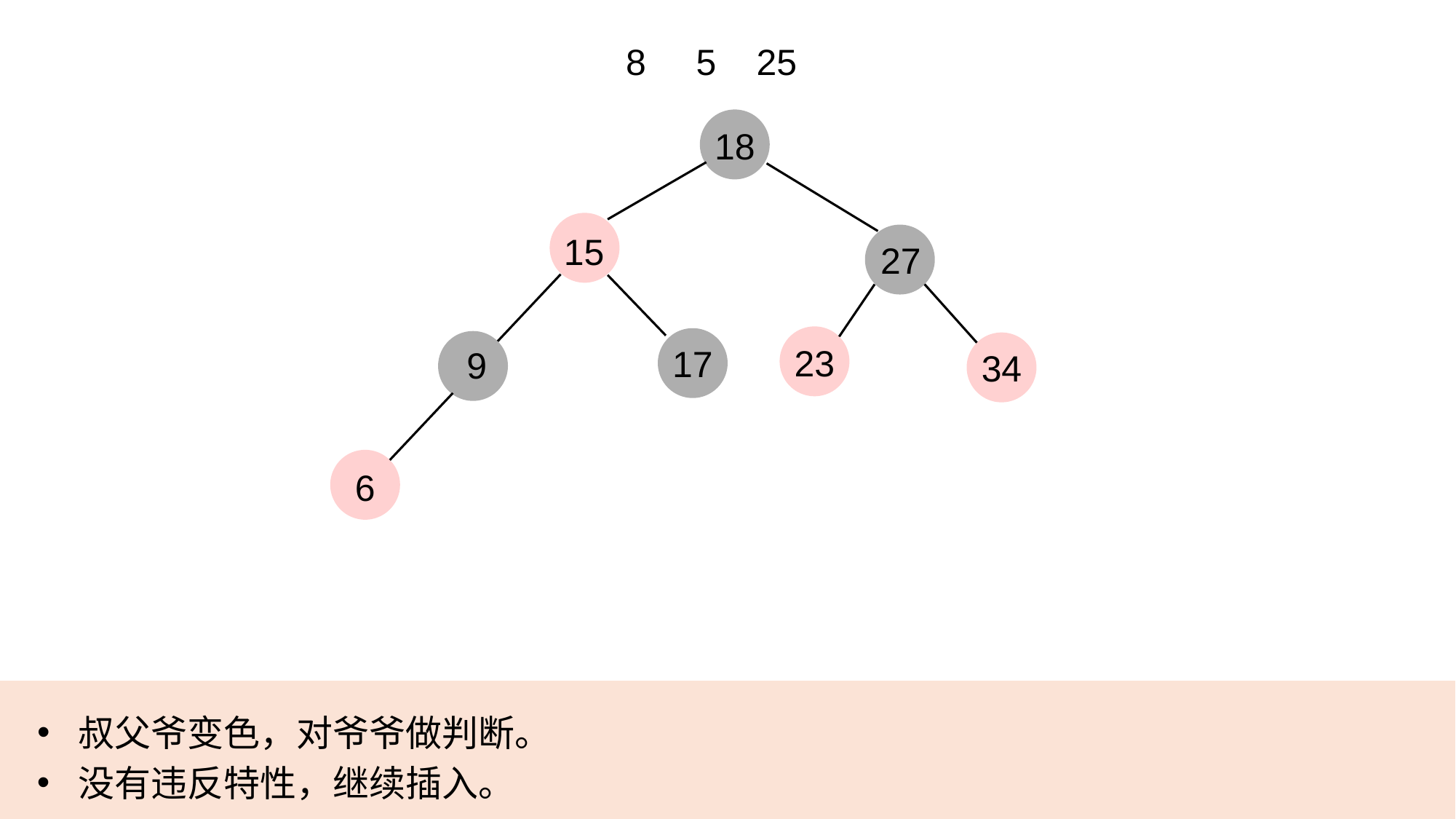

8
5
25

18

15

27

23
17
9
34

6

叔父爷变色，对爷爷做判断。
没有违反特性，继续插入。